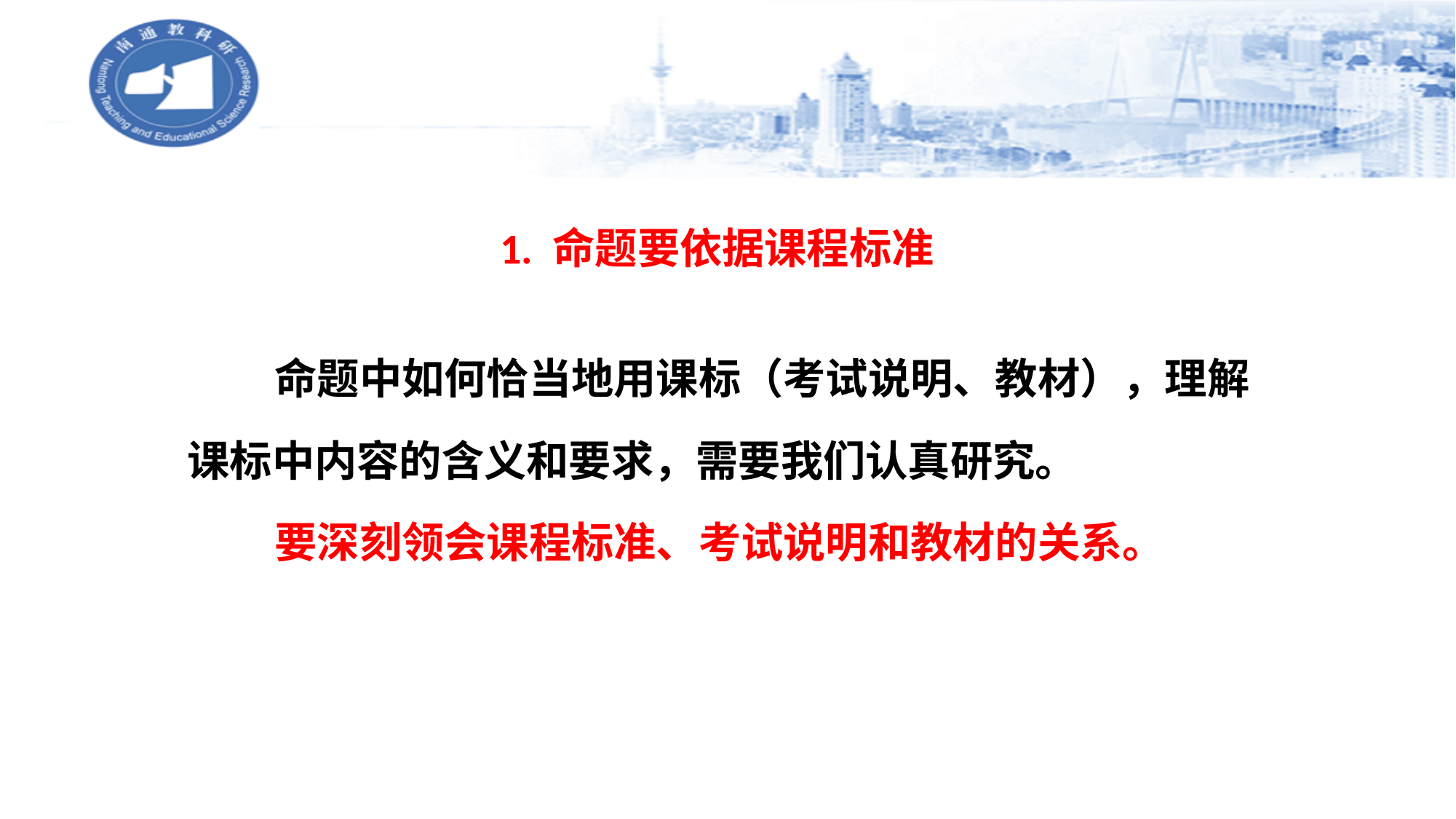

1. 命题要依据课程标准
        命题中如何恰当地用课标（考试说明、教材），理解课标中内容的含义和要求，需要我们认真研究。
        要深刻领会课程标准、考试说明和教材的关系。